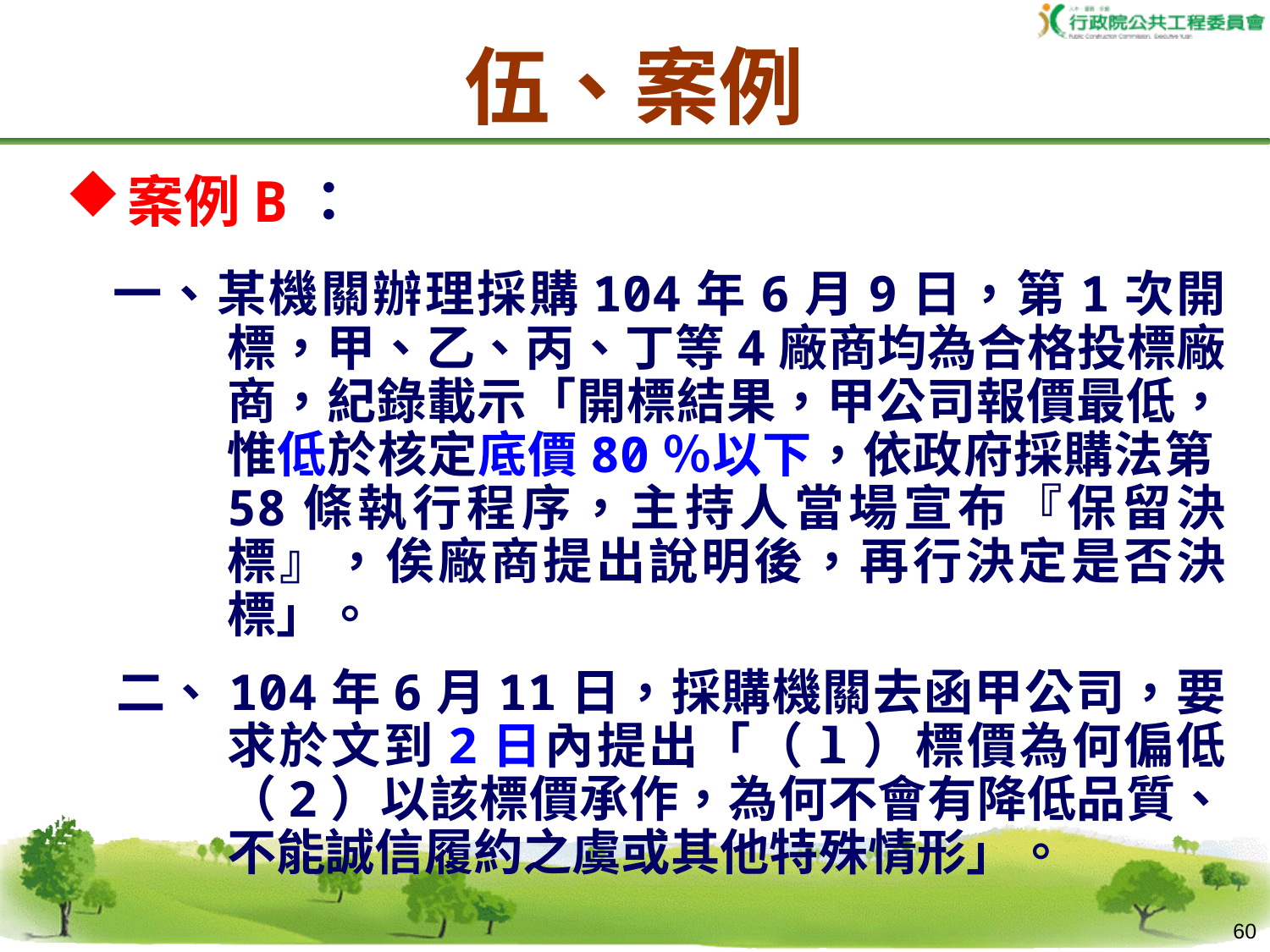

# 伍、案例
案例B：
  一、某機關辦理採購104年6月9日，第1次開標，甲、乙、丙、丁等4廠商均為合格投標廠商，紀錄載示「開標結果，甲公司報價最低，惟低於核定底價80％以下，依政府採購法第58條執行程序，主持人當場宣布『保留決標』，俟廠商提出說明後，再行決定是否決標」。
　二、104年6月11日，採購機關去函甲公司，要求於文到2日內提出「（l）標價為何偏低（2）以該標價承作，為何不會有降低品質、不能誠信履約之虞或其他特殊情形」。

60